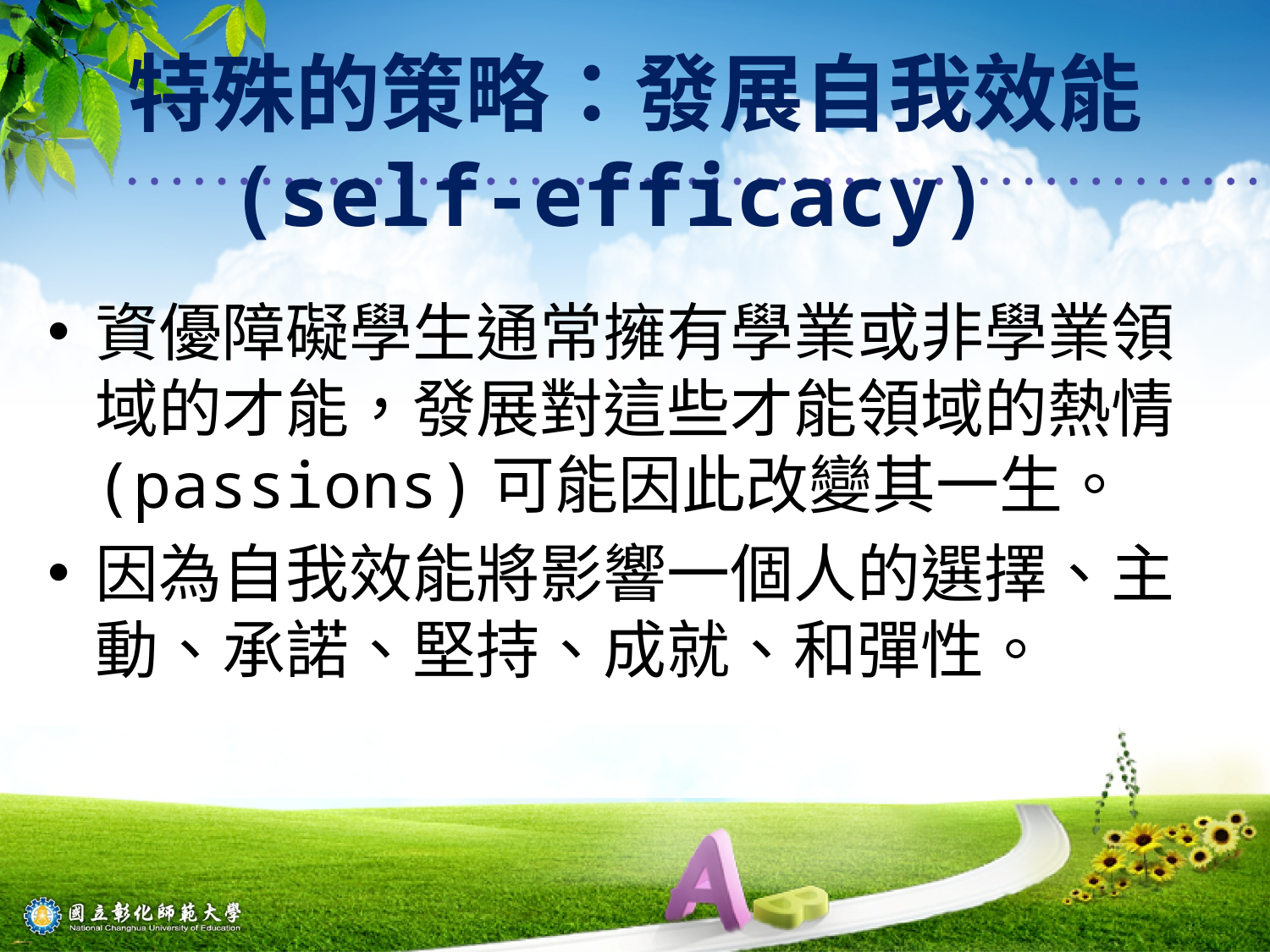

# 特殊的策略：發展自我效能 (self-efficacy)
資優障礙學生通常擁有學業或非學業領域的才能，發展對這些才能領域的熱情(passions)可能因此改變其一生。
因為自我效能將影響一個人的選擇、主動、承諾、堅持、成就、和彈性。